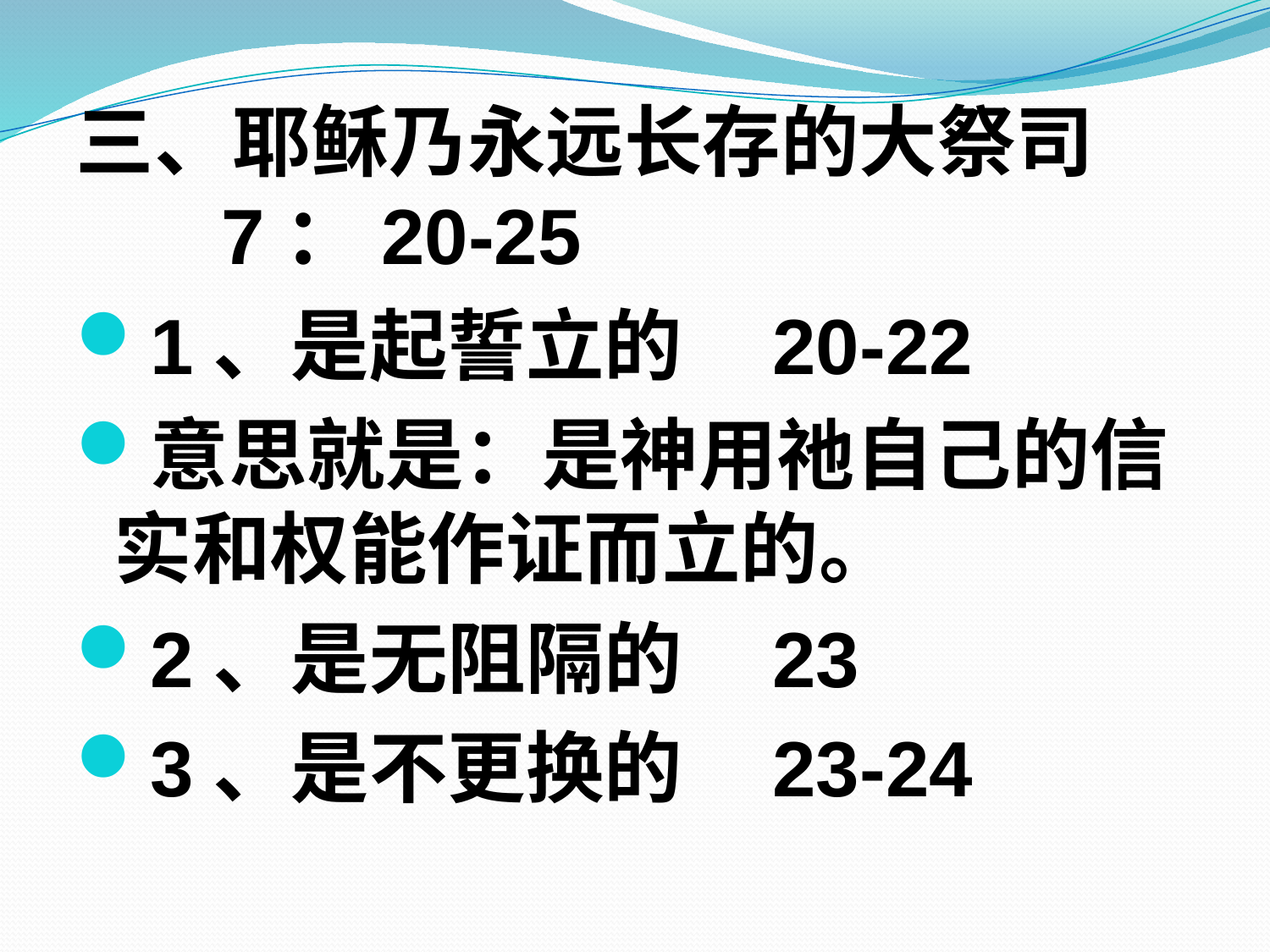

三、耶稣乃永远长存的大祭司           7：20-25
1、是起誓立的    20-22
意思就是：是神用祂自己的信实和权能作证而立的。
2、是无阻隔的    23
3、是不更换的    23-24